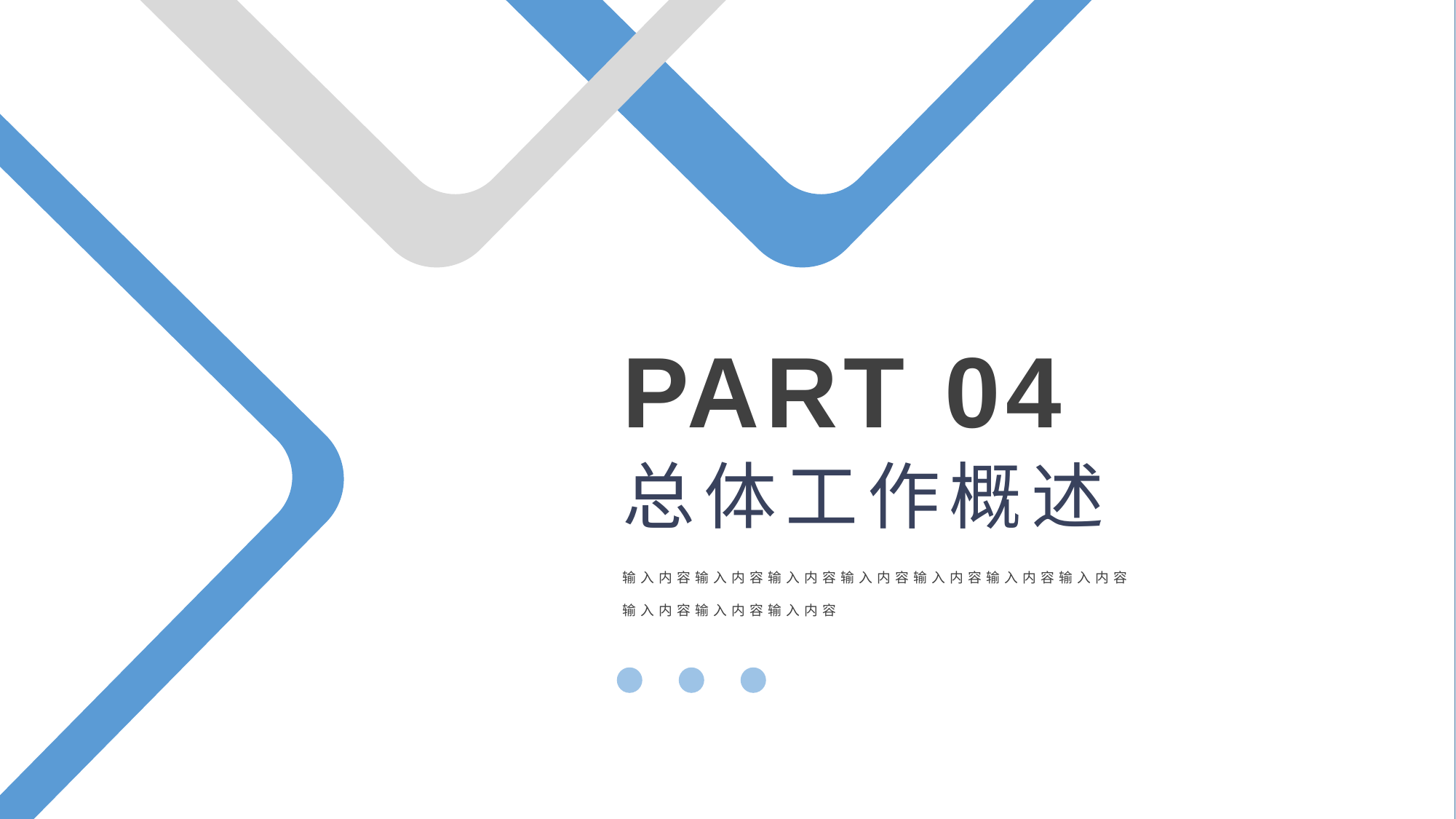

PART 04
总体工作概述
输入内容输入内容输入内容输入内容输入内容输入内容输入内容
输入内容输入内容输入内容